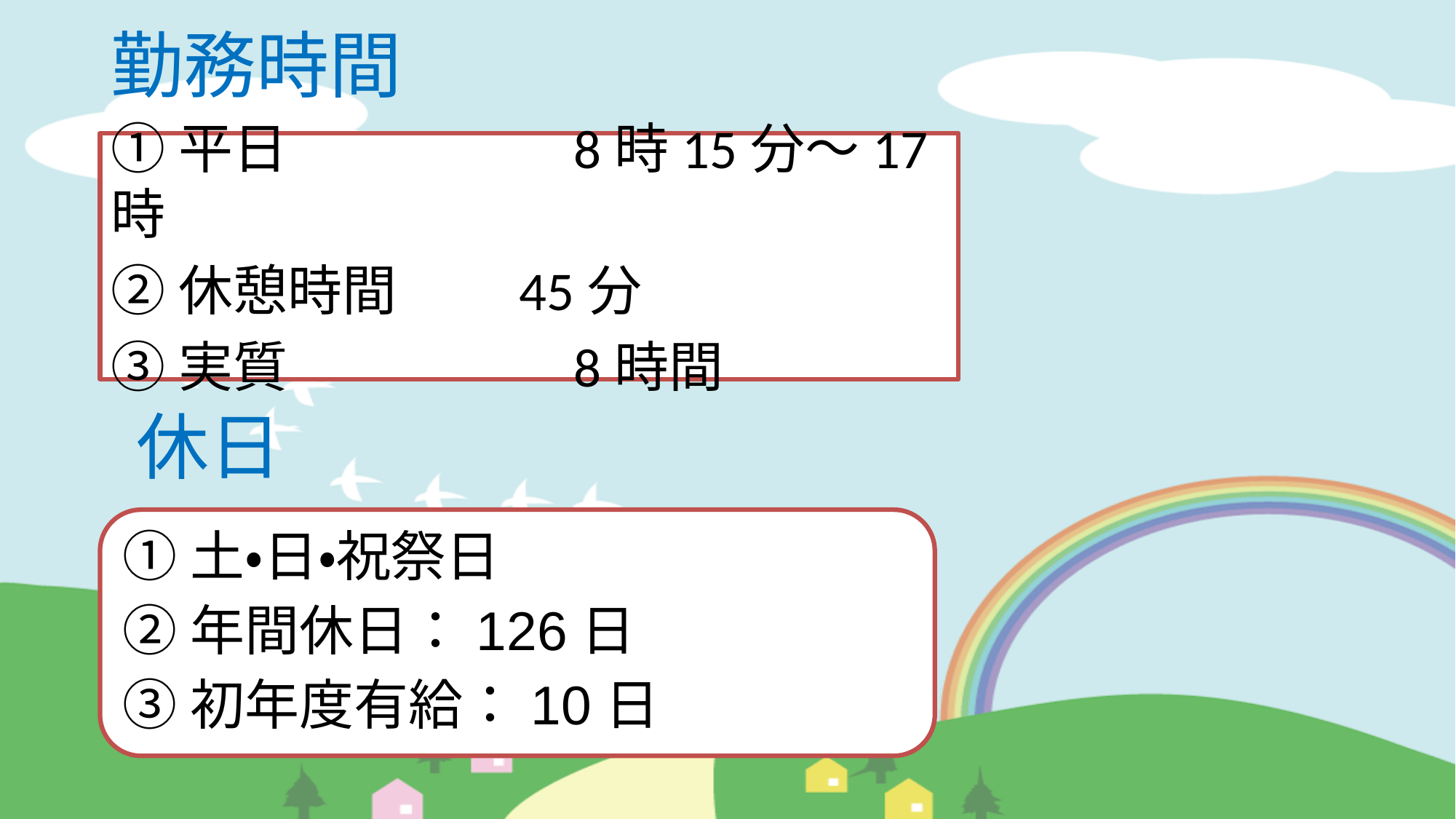

# 勤務時間
①平日　　　　　8時15分～17時
②休憩時間　　45分
③実質　　　　　8時間
休日
①土・日・祝祭日
②年間休日：126日
③初年度有給：10日